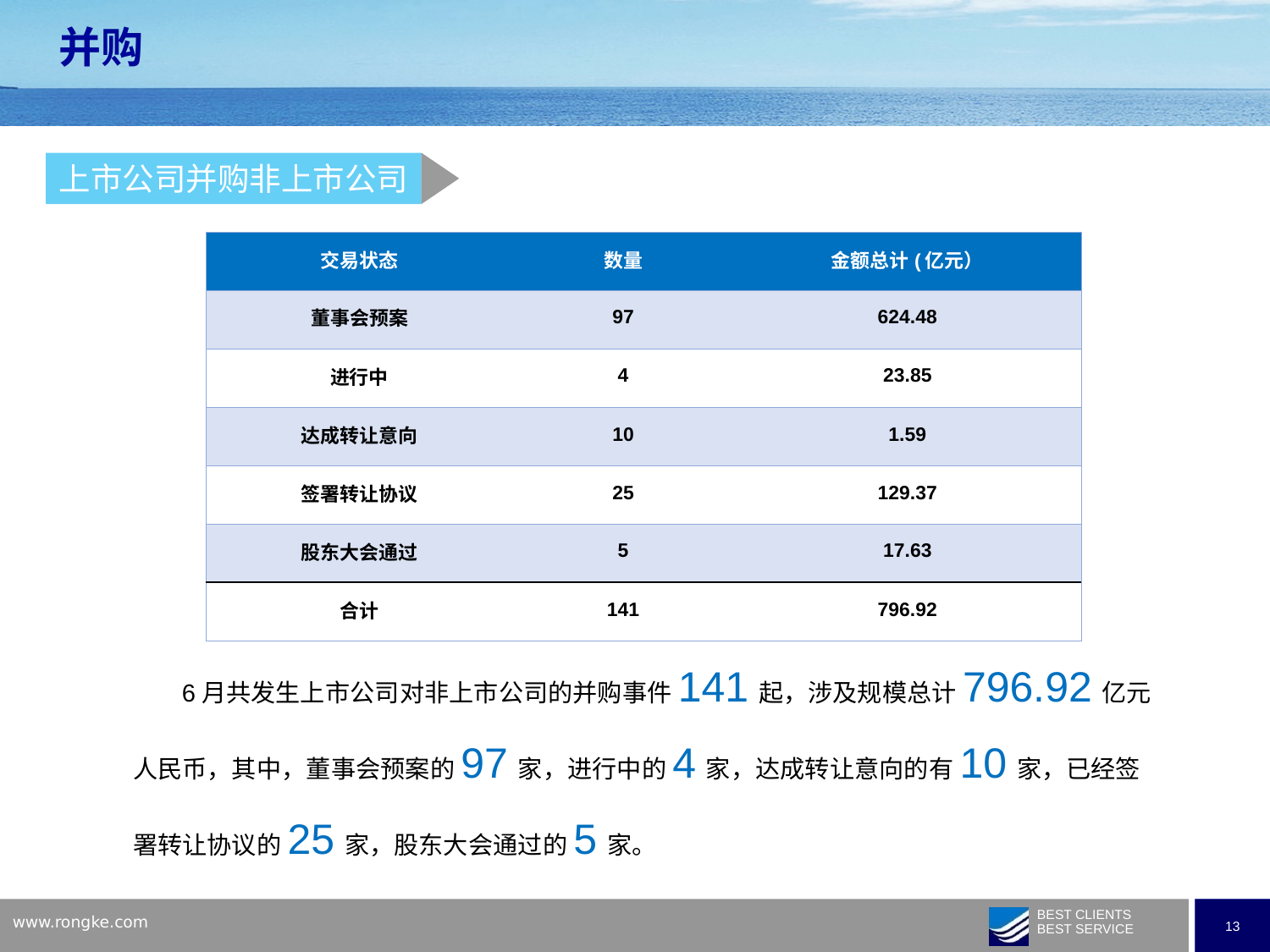

并购
上市公司并购非上市公司

| 交易状态 | 数量 | 金额总计(亿元） |
| --- | --- | --- |
| 董事会预案 | 97 | 624.48 |
| 进行中 | 4 | 23.85 |
| 达成转让意向 | 10 | 1.59 |
| 签署转让协议 | 25 | 129.37 |
| 股东大会通过 | 5 | 17.63 |
| 合计 | 141 | 796.92 |
       6月共发生上市公司对非上市公司的并购事件141起，涉及规模总计796.92亿元人民币，其中，董事会预案的97家，进行中的4家，达成转让意向的有10家，已经签署转让协议的25家，股东大会通过的5家。